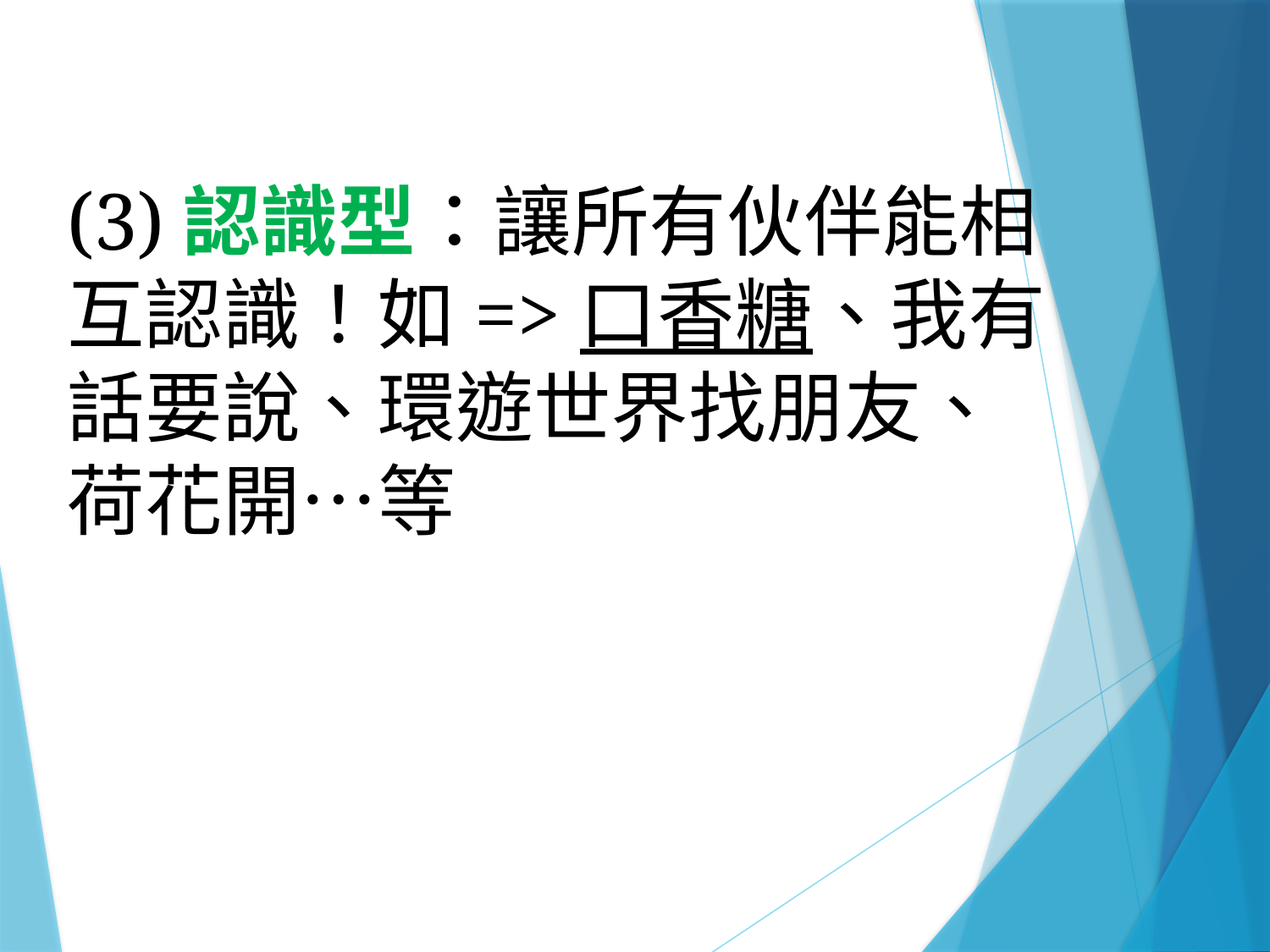

(3)認識型：讓所有伙伴能相互認識！如=>口香糖、我有話要說、環遊世界找朋友、荷花開…等